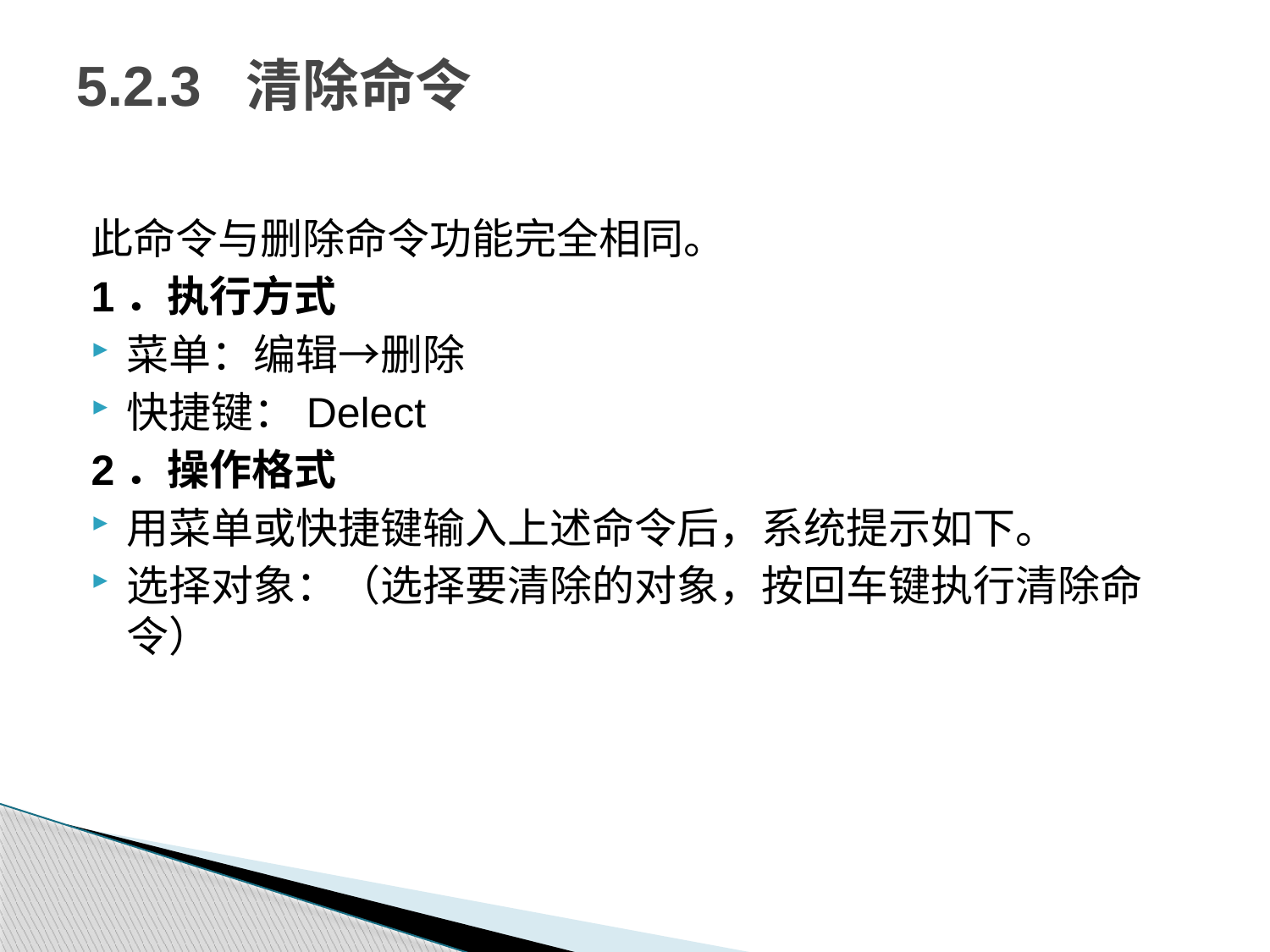

# 5.2.3  清除命令
此命令与删除命令功能完全相同。
1．执行方式
菜单：编辑→删除
快捷键：Delect
2．操作格式
用菜单或快捷键输入上述命令后，系统提示如下。
选择对象：（选择要清除的对象，按回车键执行清除命令）